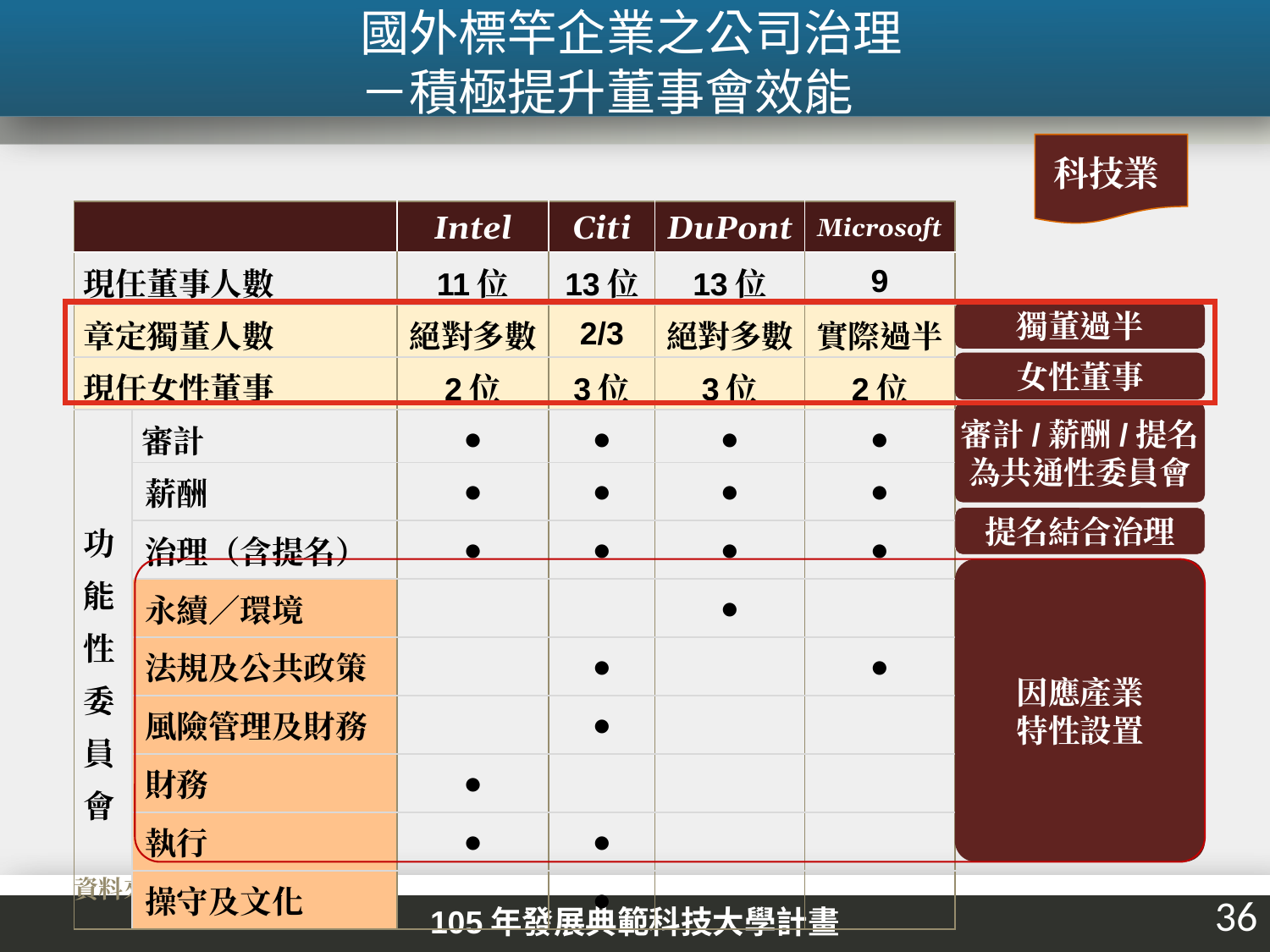

國外標竿企業之公司治理
－積極提升董事會效能

科技業
|  |  | Intel | Citi | DuPont | Microsoft |
| --- | --- | --- | --- | --- | --- |
| 現任董事人數 |  | 11位 | 13位 | 13位 | 9 |
| 章定獨董人數 |  | 絕對多數 | 2/3 | 絕對多數 | 實際過半 |
| 現任女性董事 |  | 2位 | 3位 | 3位 | 2位 |
| 功能性委員會 | 審計 | ● | ● | ● | ● |
|  | 薪酬 | ● | ● | ● | ● |
|  | 治理（含提名） | ● | ● | ● | ● |
|  | 永續／環境 |  |  | ● |  |
|  | 法規及公共政策 |  | ● |  | ● |
|  | 風險管理及財務 |  | ● |  |  |
|  | 財務 | ● |  |  |  |
|  | 執行 | ● | ● |  |  |
|  | 操守及文化 |  | ● |  |  |

獨董過半
女性董事

審計/薪酬/提名
為共通性委員會
提名結合治理

因應產業
特性設置
資料來源：資誠彙整。
36